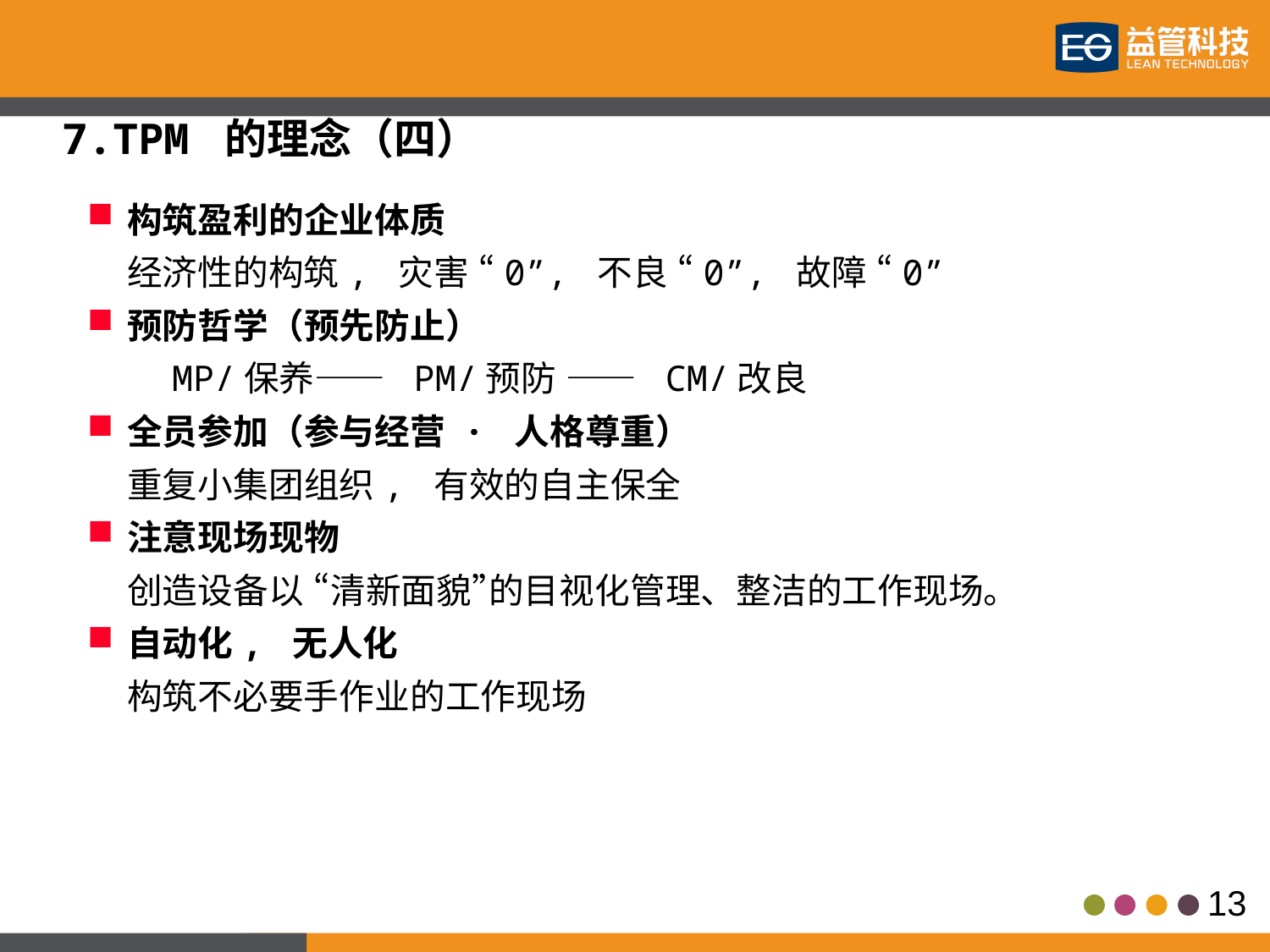

7.TPM 的理念（四）
构筑盈利的企业体质
    经济性的构筑, 灾害 “0”, 不良 “0”, 故障 “0”
预防哲学（预先防止）
    MP/保养——  PM/预防 ——  CM/改良
全员参加（参与经营 · 人格尊重）
    重复小集团组织, 有效的自主保全
注意现场现物
    创造设备以 “清新面貌”的目视化管理、整洁的工作现场。
自动化, 无人化
    构筑不必要手作业的工作现场